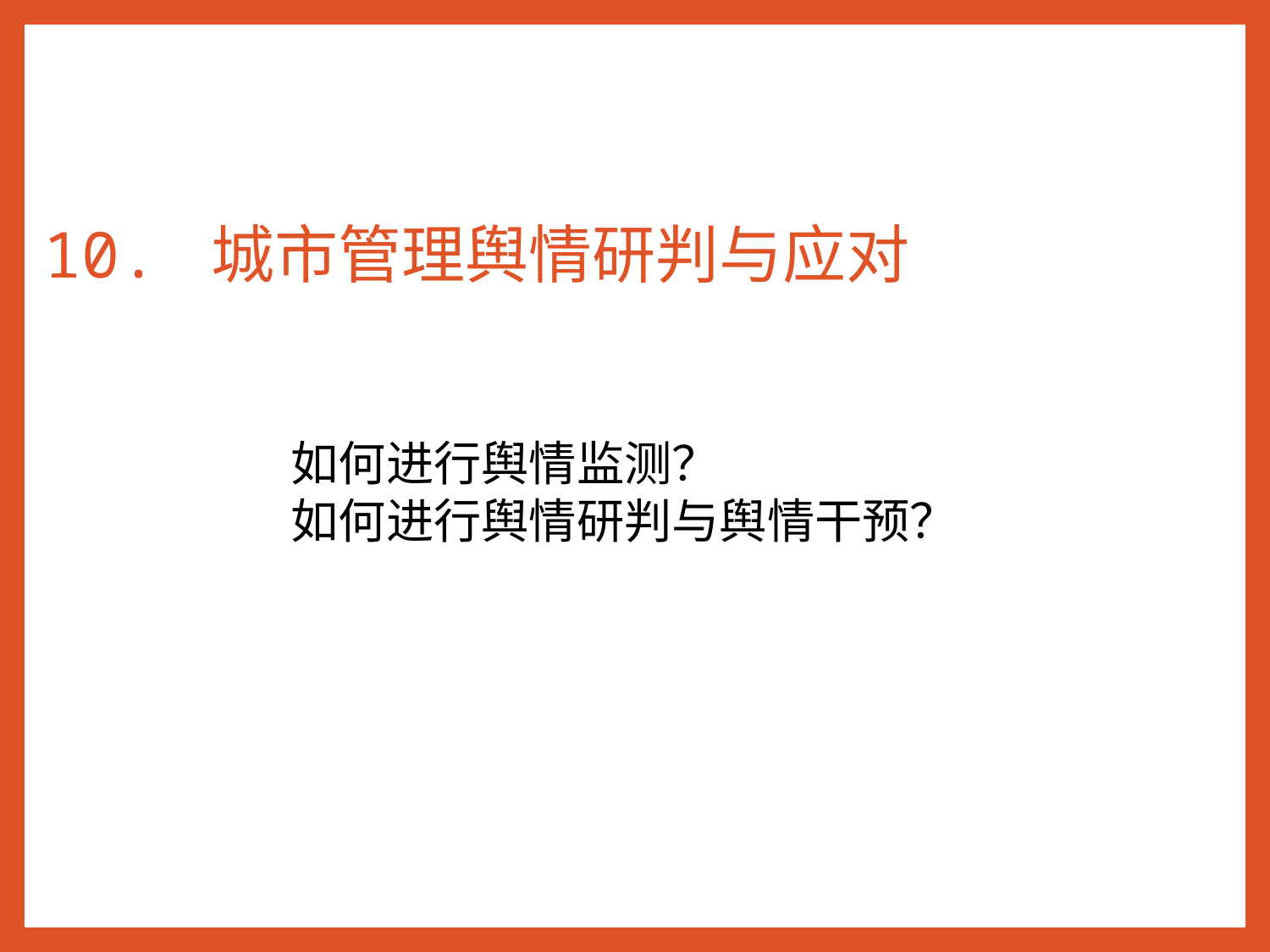

如何进行舆情监测？
如何进行舆情研判与舆情干预？

# 10. 城市管理舆情研判与应对